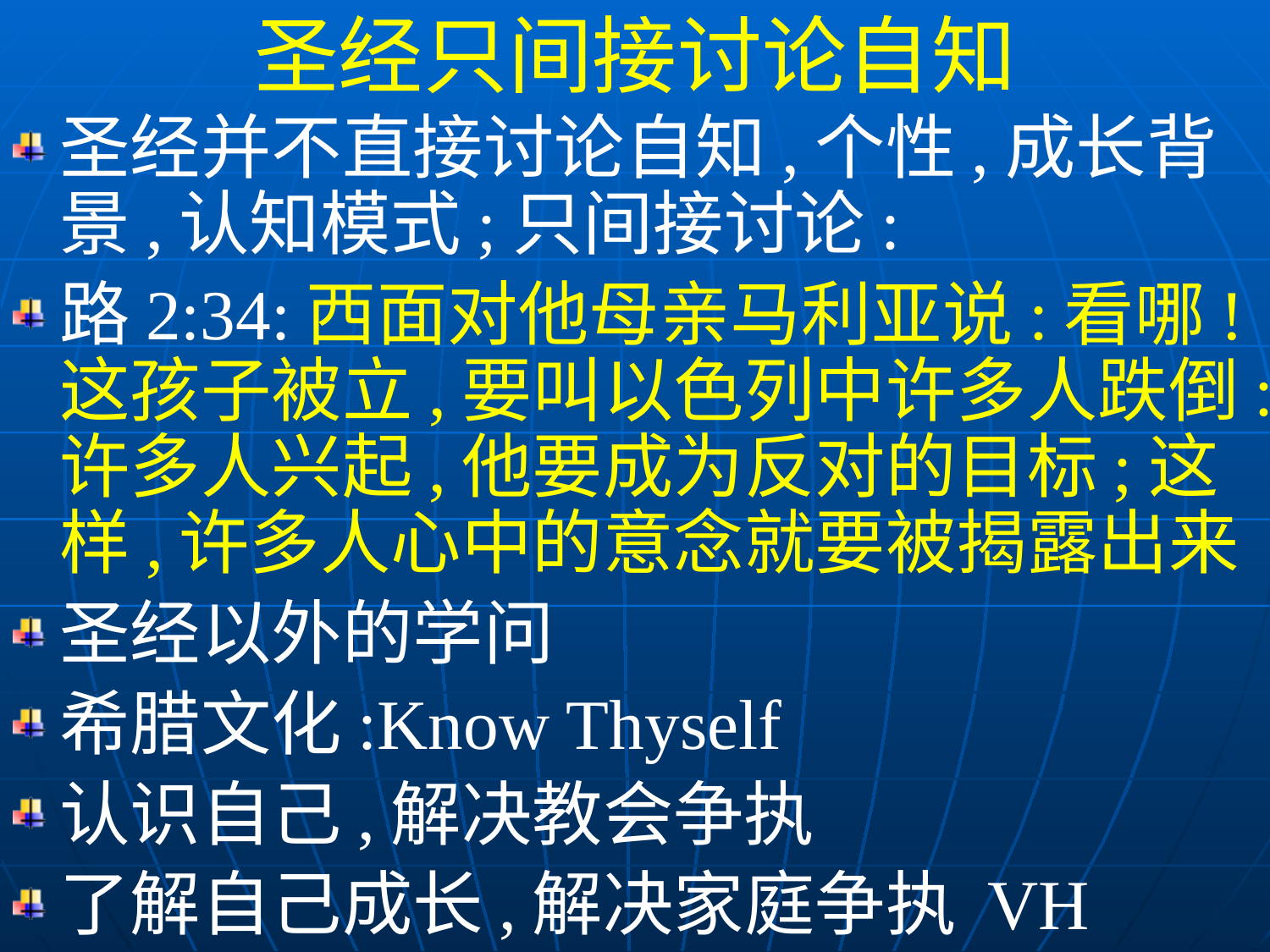

圣经只间接讨论自知
圣经并不直接讨论自知,个性,成长背景,认知模式;只间接讨论:
路2:34:西面对他母亲马利亚说:看哪!这孩子被立,要叫以色列中许多人跌倒:许多人兴起,他要成为反对的目标;这样,许多人心中的意念就要被揭露出来
圣经以外的学问
希腊文化:Know Thyself
认识自己,解决教会争执
了解自己成长,解决家庭争执 VH